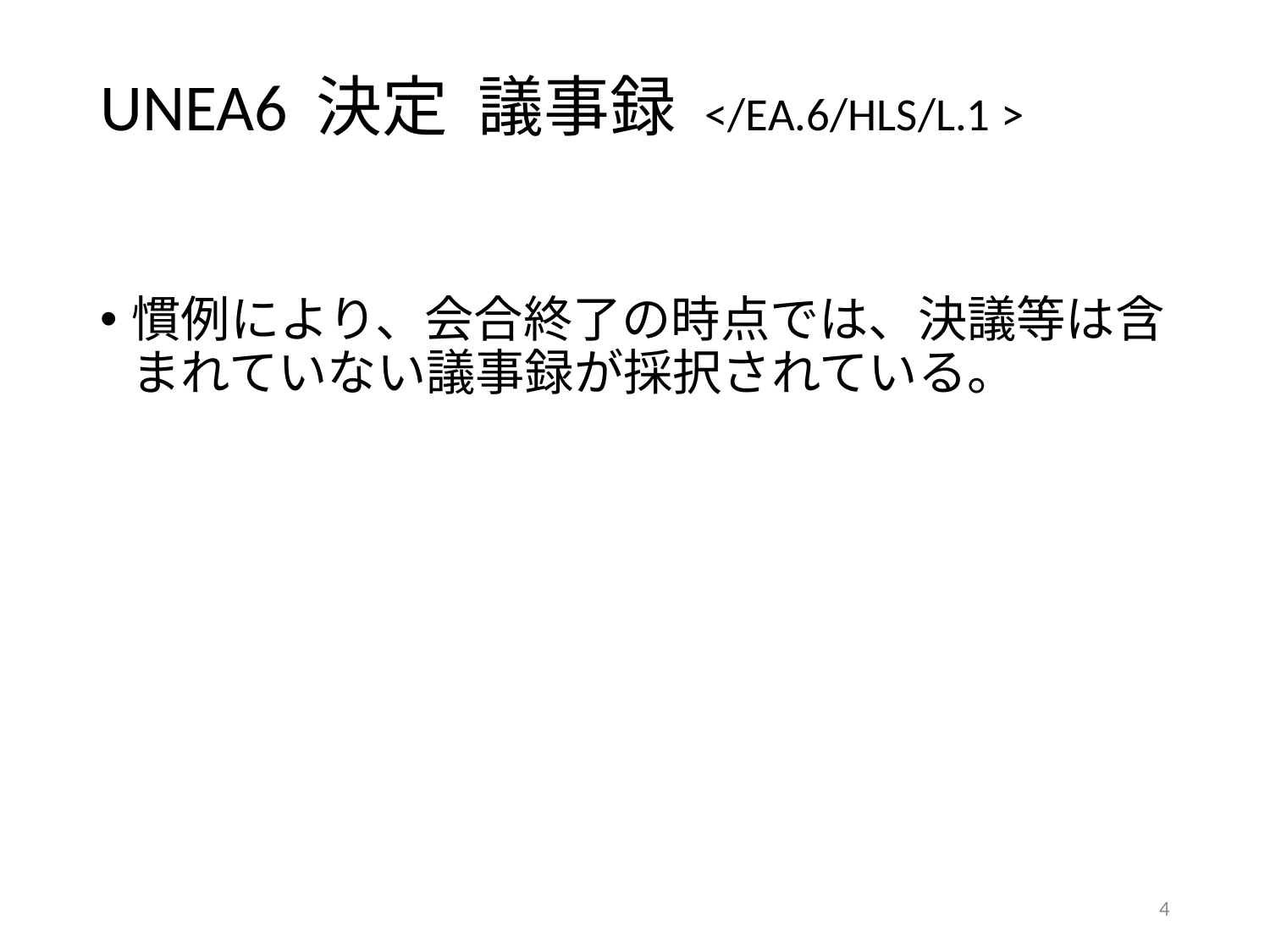

# UNEA6 決定  議事録 </EA.6/HLS/L.1 >

慣例により、会合終了の時点では、決議等は含まれていない議事録が採択されている。
4